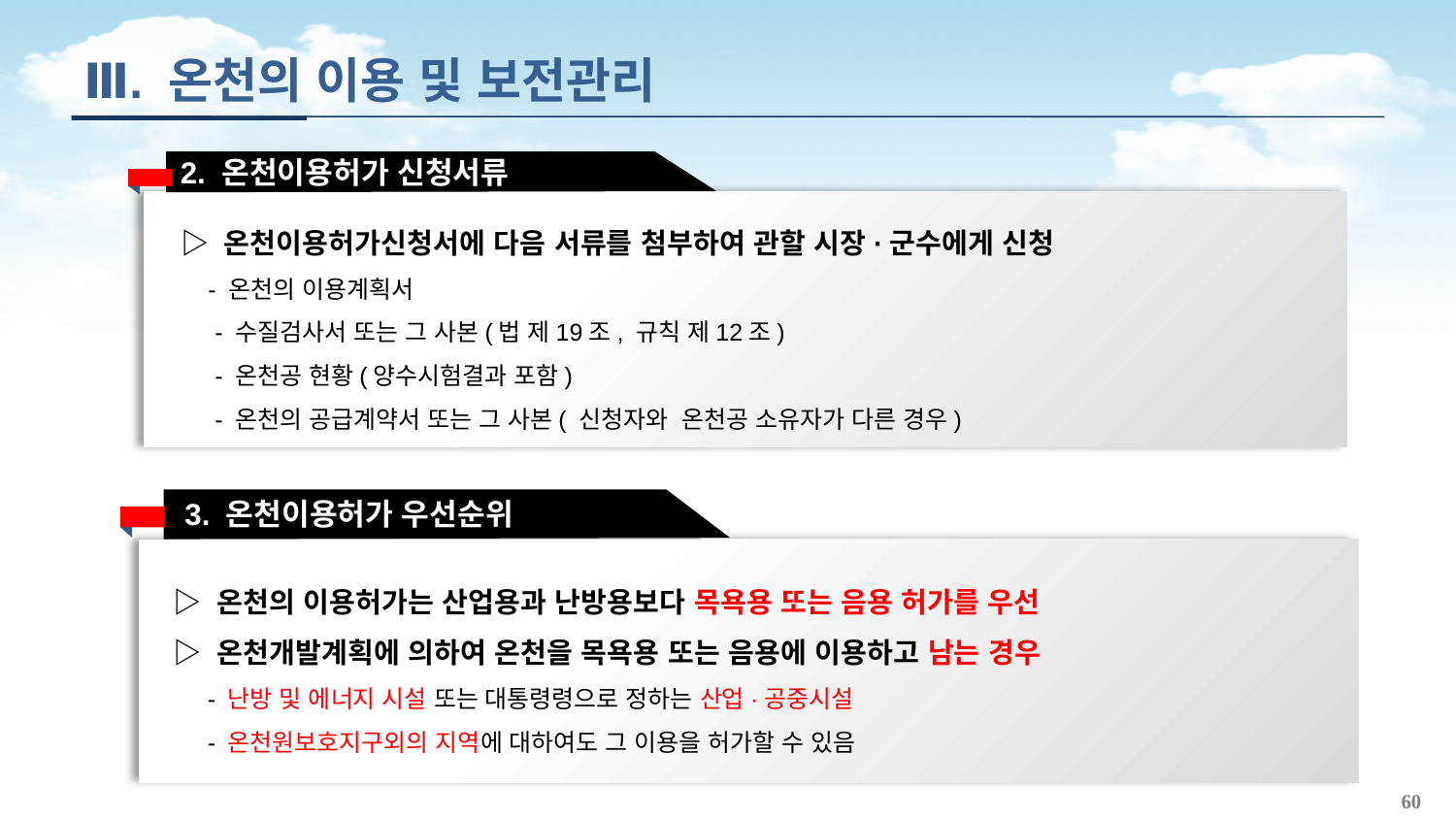

Ⅲ. 온천의 이용 및 보전관리
2. 온천이용허가 신청서류

▷ 온천이용허가신청서에 다음 서류를 첨부하여 관할 시장·군수에게 신청
    - 온천의 이용계획서
     - 수질검사서 또는 그 사본(법 제19조, 규칙 제12조)
     - 온천공 현황(양수시험결과 포함)
     - 온천의 공급계약서 또는 그 사본( 신청자와  온천공 소유자가 다른 경우)
3. 온천이용허가 우선순위

▷ 온천의 이용허가는 산업용과 난방용보다 목욕용 또는 음용 허가를 우선
▷ 온천개발계획에 의하여 온천을 목욕용 또는 음용에 이용하고 남는 경우
     - 난방 및 에너지 시설 또는 대통령령으로 정하는 산업·공중시설
     - 온천원보호지구외의 지역에 대하여도 그 이용을 허가할 수 있음
60